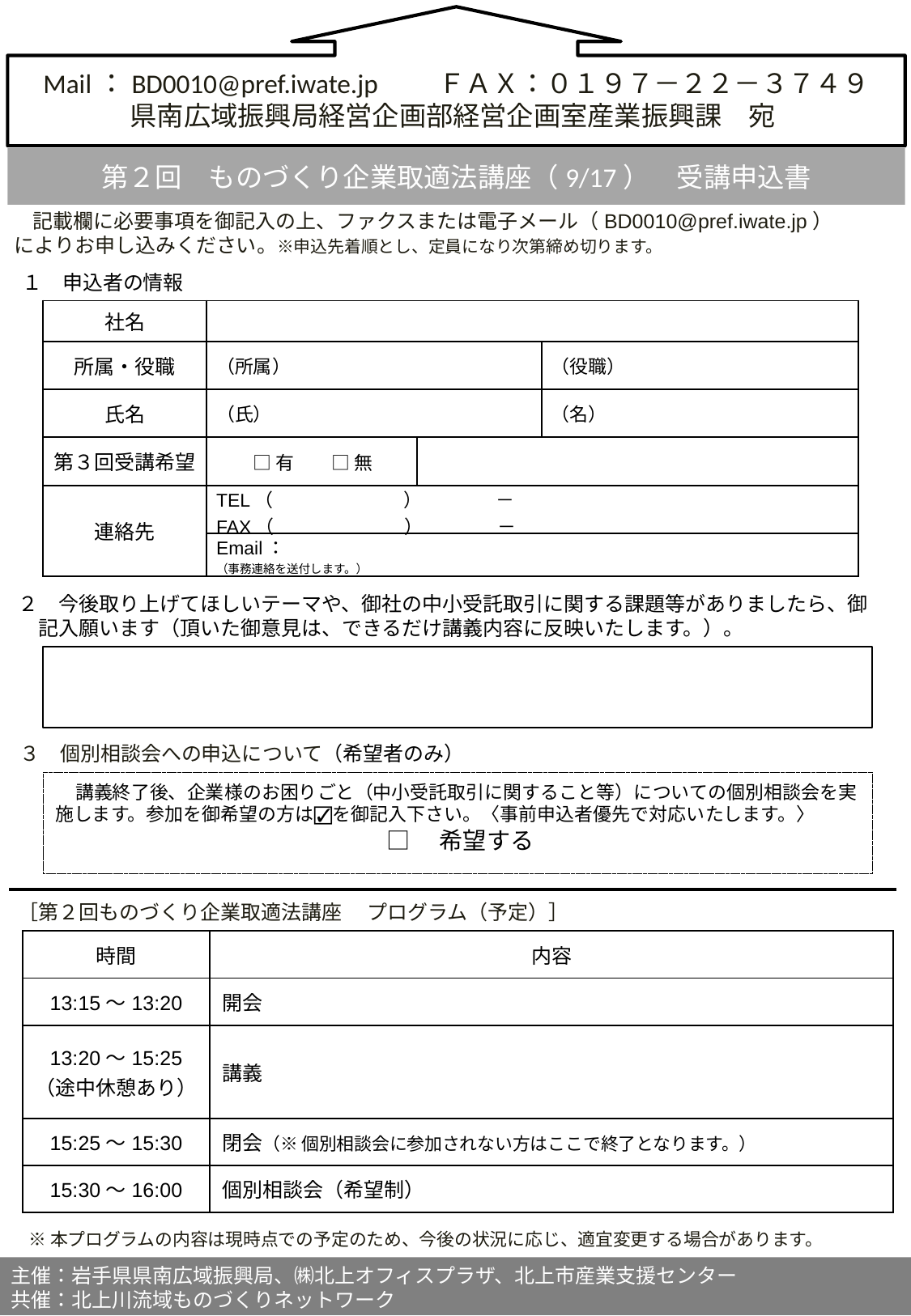

Mail：BD0010@pref.iwate.jp　　ＦＡＸ：０１９７－２２－３７４９
県南広域振興局経営企画部経営企画室産業振興課　宛

第２回　ものづくり企業取適法講座（9/17）　受講申込書
　記載欄に必要事項を御記入の上、ファクスまたは電子メール（BD0010@pref.iwate.jp）
によりお申し込みください。※申込先着順とし、定員になり次第締め切ります。
１　申込者の情報
| 社名 |  |  |  |
| --- | --- | --- | --- |
| 所属・役職 | （所属） |  | （役職） |
| 氏名 | （氏） |  | （名） |
| 第３回受講希望 | □ 有　　□ 無 |  |  |
| 連絡先 | TEL（　　　　　　　）　　　　－　　　　　　　 FAX（　　　　　　　）　　　　－ |  |  |
|  | Email： （事務連絡を送付します。） |  |  |
２　今後取り上げてほしいテーマや、御社の中小受託取引に関する課題等がありましたら、御
　記入願います（頂いた御意見は、できるだけ講義内容に反映いたします。）。

３　個別相談会への申込について（希望者のみ）
　講義終了後、企業様のお困りごと（中小受託取引に関すること等）についての個別相談会を実施します。参加を御希望の方は☑を御記入下さい。〈事前申込者優先で対応いたします。〉

□　希望する

［第２回ものづくり企業取適法講座　 プログラム（予定）］
| 時間 | 内容 |
| --- | --- |
| 13:15～13:20 | 開会 |
| 13:20～15:25 （途中休憩あり） | 講義 |
| 15:25～15:30 | 閉会（※ 個別相談会に参加されない方はここで終了となります。） |
| 15:30～16:00 | 個別相談会（希望制） |
※本プログラムの内容は現時点での予定のため、今後の状況に応じ、適宜変更する場合があります。
主催：岩手県県南広域振興局、㈱北上オフィスプラザ、北上市産業支援センター
共催：北上川流域ものづくりネットワーク